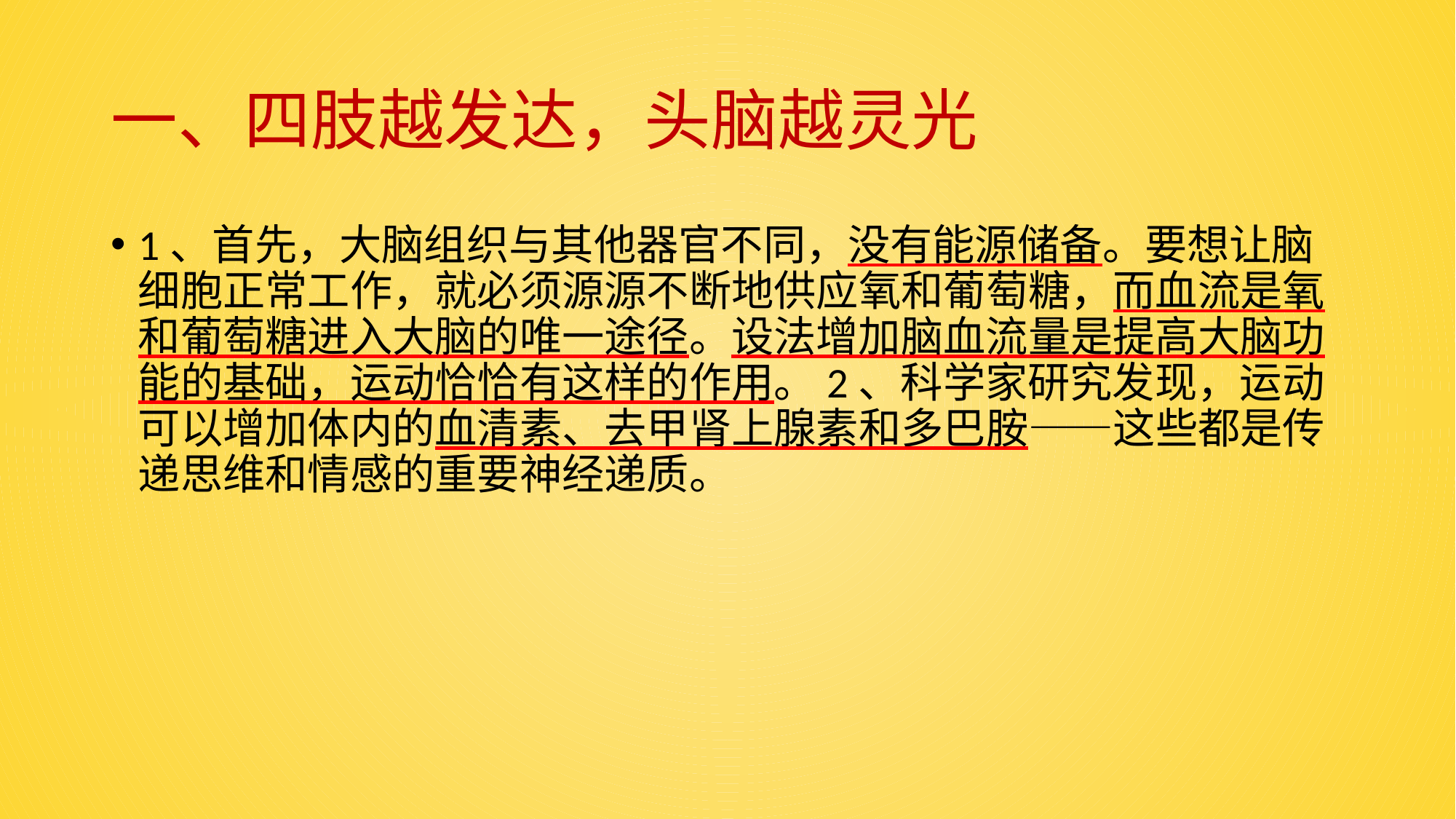

# 一、四肢越发达，头脑越灵光
1、首先，大脑组织与其他器官不同，没有能源储备。要想让脑细胞正常工作，就必须源源不断地供应氧和葡萄糖，而血流是氧和葡萄糖进入大脑的唯一途径。设法增加脑血流量是提高大脑功能的基础，运动恰恰有这样的作用。2、科学家研究发现，运动可以增加体内的血清素、去甲肾上腺素和多巴胺——这些都是传递思维和情感的重要神经递质。